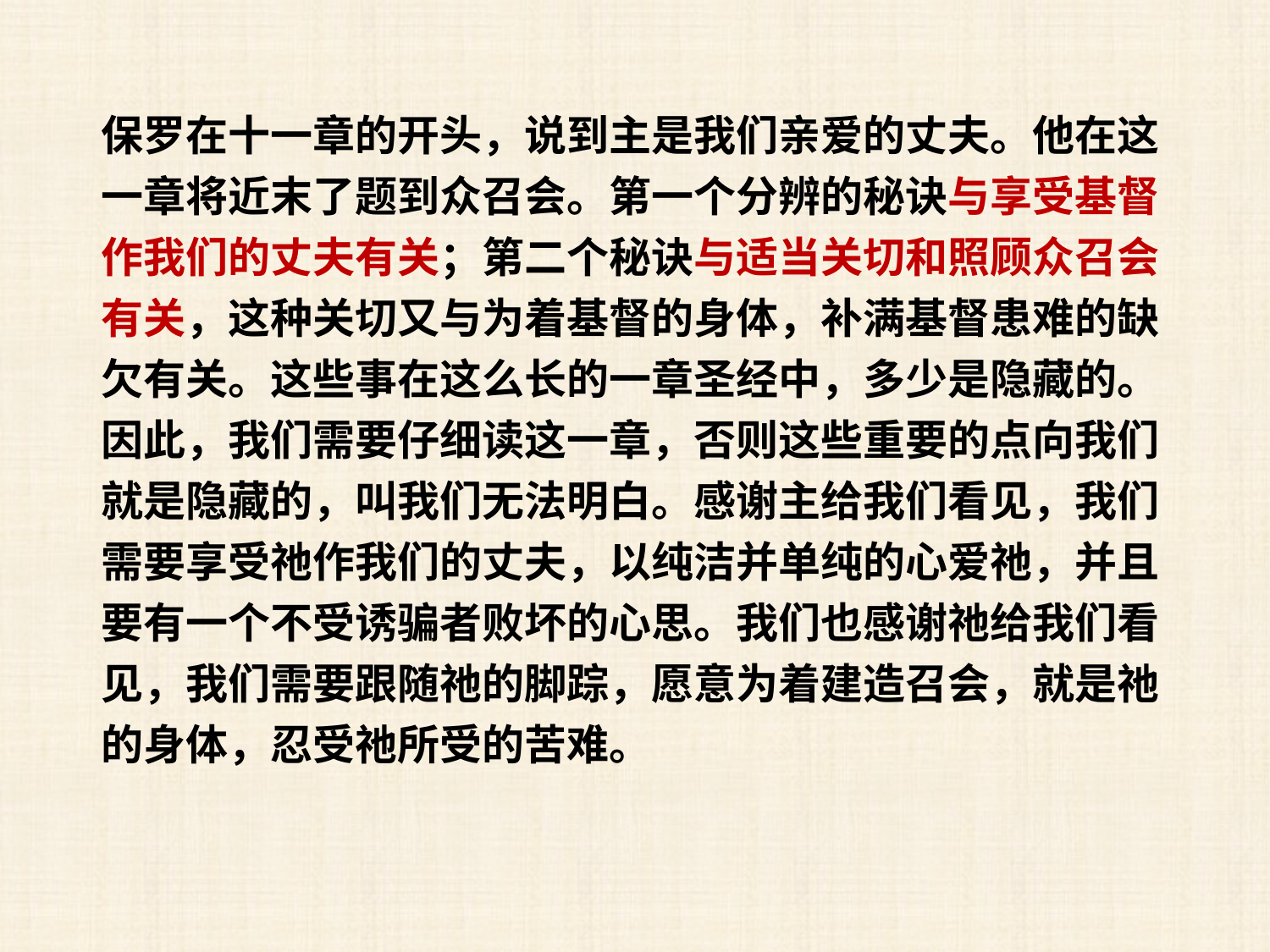

保罗在十一章的开头，说到主是我们亲爱的丈夫。他在这一章将近末了题到众召会。第一个分辨的秘诀与享受基督作我们的丈夫有关；第二个秘诀与适当关切和照顾众召会有关，这种关切又与为着基督的身体，补满基督患难的缺欠有关。这些事在这么长的一章圣经中，多少是隐藏的。因此，我们需要仔细读这一章，否则这些重要的点向我们就是隐藏的，叫我们无法明白。感谢主给我们看见，我们需要享受祂作我们的丈夫，以纯洁并单纯的心爱祂，并且要有一个不受诱骗者败坏的心思。我们也感谢祂给我们看见，我们需要跟随祂的脚踪，愿意为着建造召会，就是祂的身体，忍受祂所受的苦难。